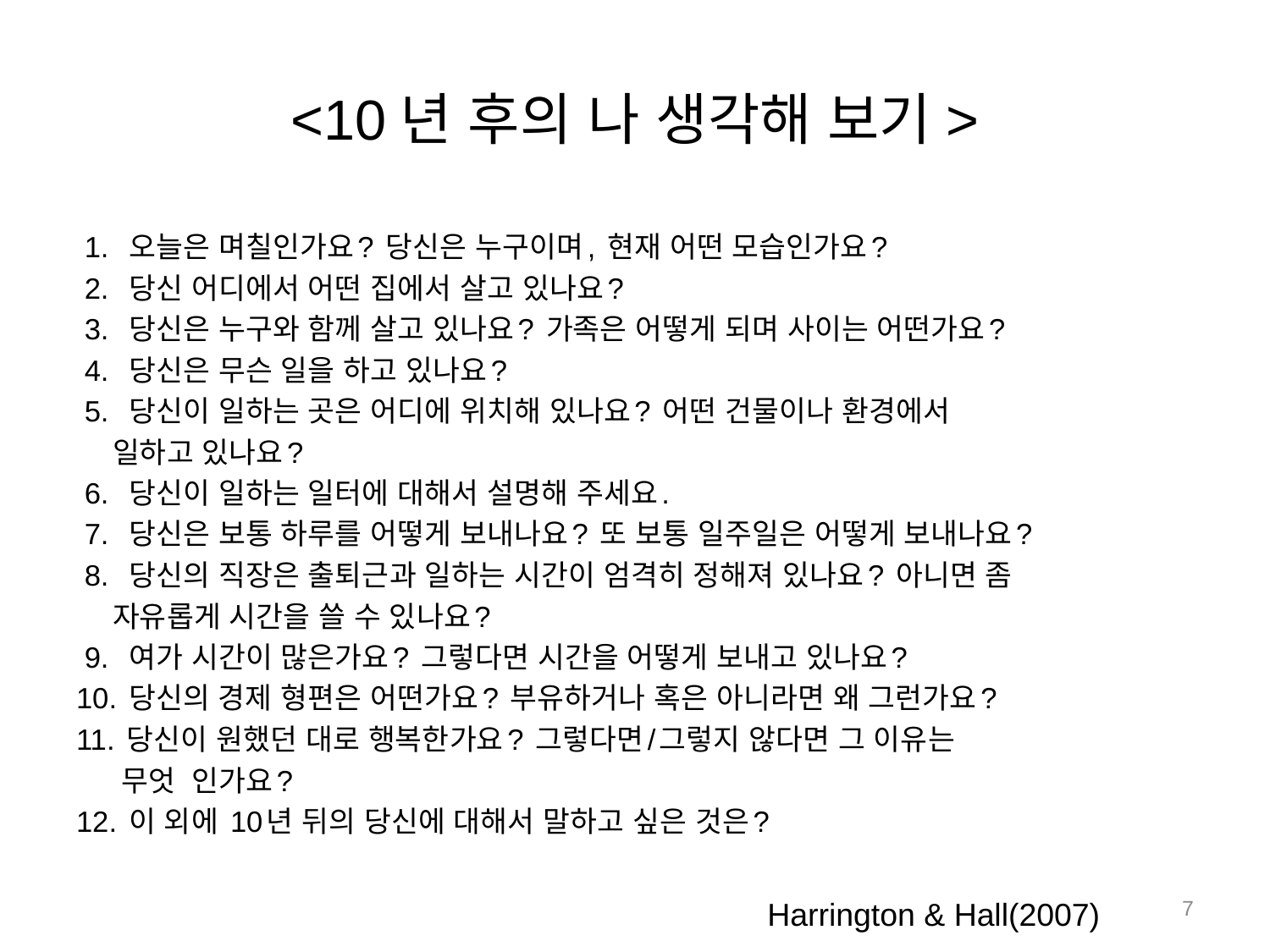

# <10년 후의 나 생각해 보기>
 1.  오늘은 며칠인가요? 당신은 누구이며, 현재 어떤 모습인가요?
 2.  당신 어디에서 어떤 집에서 살고 있나요?
 3.  당신은 누구와 함께 살고 있나요? 가족은 어떻게 되며 사이는 어떤가요?
 4.  당신은 무슨 일을 하고 있나요?
 5.  당신이 일하는 곳은 어디에 위치해 있나요? 어떤 건물이나 환경에서
    일하고 있나요?
 6.  당신이 일하는 일터에 대해서 설명해 주세요.
 7.  당신은 보통 하루를 어떻게 보내나요? 또 보통 일주일은 어떻게 보내나요?
 8.  당신의 직장은 출퇴근과 일하는 시간이 엄격히 정해져 있나요? 아니면 좀
    자유롭게 시간을 쓸 수 있나요?
 9.  여가 시간이 많은가요? 그렇다면 시간을 어떻게 보내고 있나요?
10. 당신의 경제 형편은 어떤가요? 부유하거나 혹은 아니라면 왜 그런가요?
11. 당신이 원했던 대로 행복한가요? 그렇다면/그렇지 않다면 그 이유는
     무엇  인가요?
12. 이 외에 10년 뒤의 당신에 대해서 말하고 싶은 것은?
7
Harrington & Hall(2007)